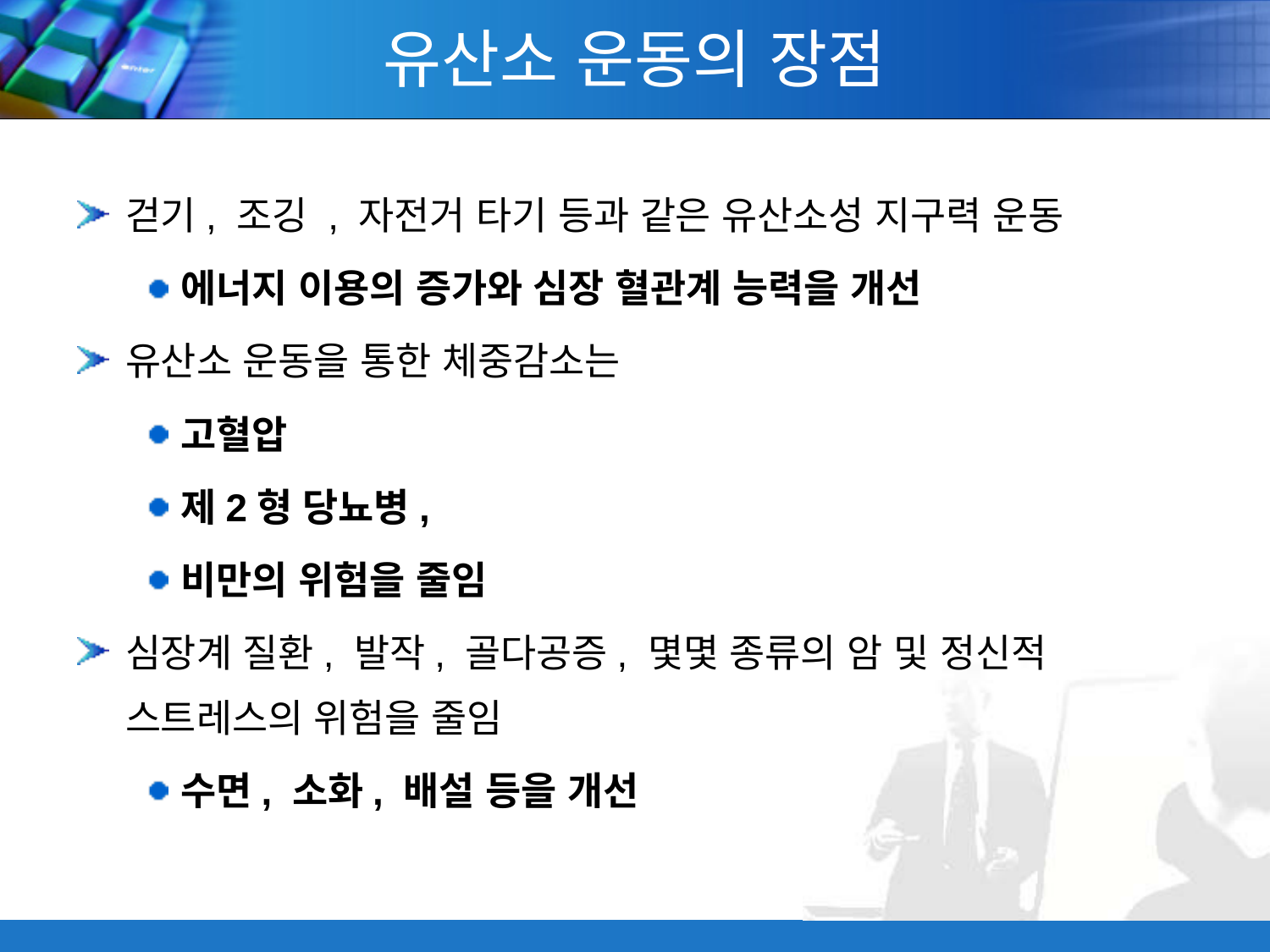

# 유산소 운동의 장점
걷기, 조깅 , 자전거 타기 등과 같은 유산소성 지구력 운동
에너지 이용의 증가와 심장 혈관계 능력을 개선
유산소 운동을 통한 체중감소는
고혈압
제2형 당뇨병,
비만의 위험을 줄임
심장계 질환, 발작, 골다공증, 몇몇 종류의 암 및 정신적 스트레스의 위험을 줄임
수면, 소화, 배설 등을 개선